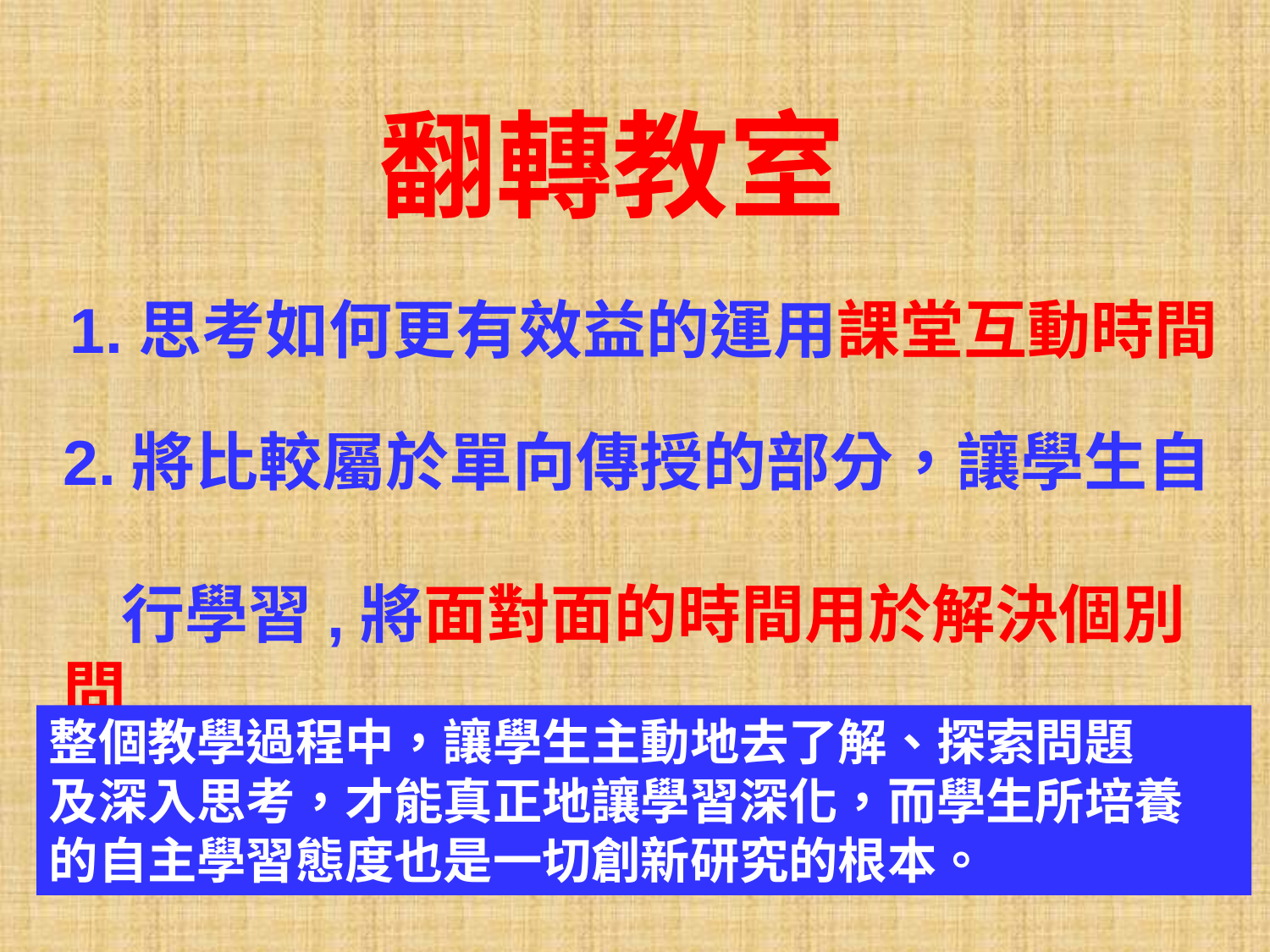

翻轉教室
1.思考如何更有效益的運用課堂互動時間
2.將比較屬於單向傳授的部分，讓學生自
   行學習,將面對面的時間用於解決個別問
   題.
整個教學過程中，讓學生主動地去了解、探索問題
及深入思考，才能真正地讓學習深化，而學生所培養
的自主學習態度也是一切創新研究的根本。